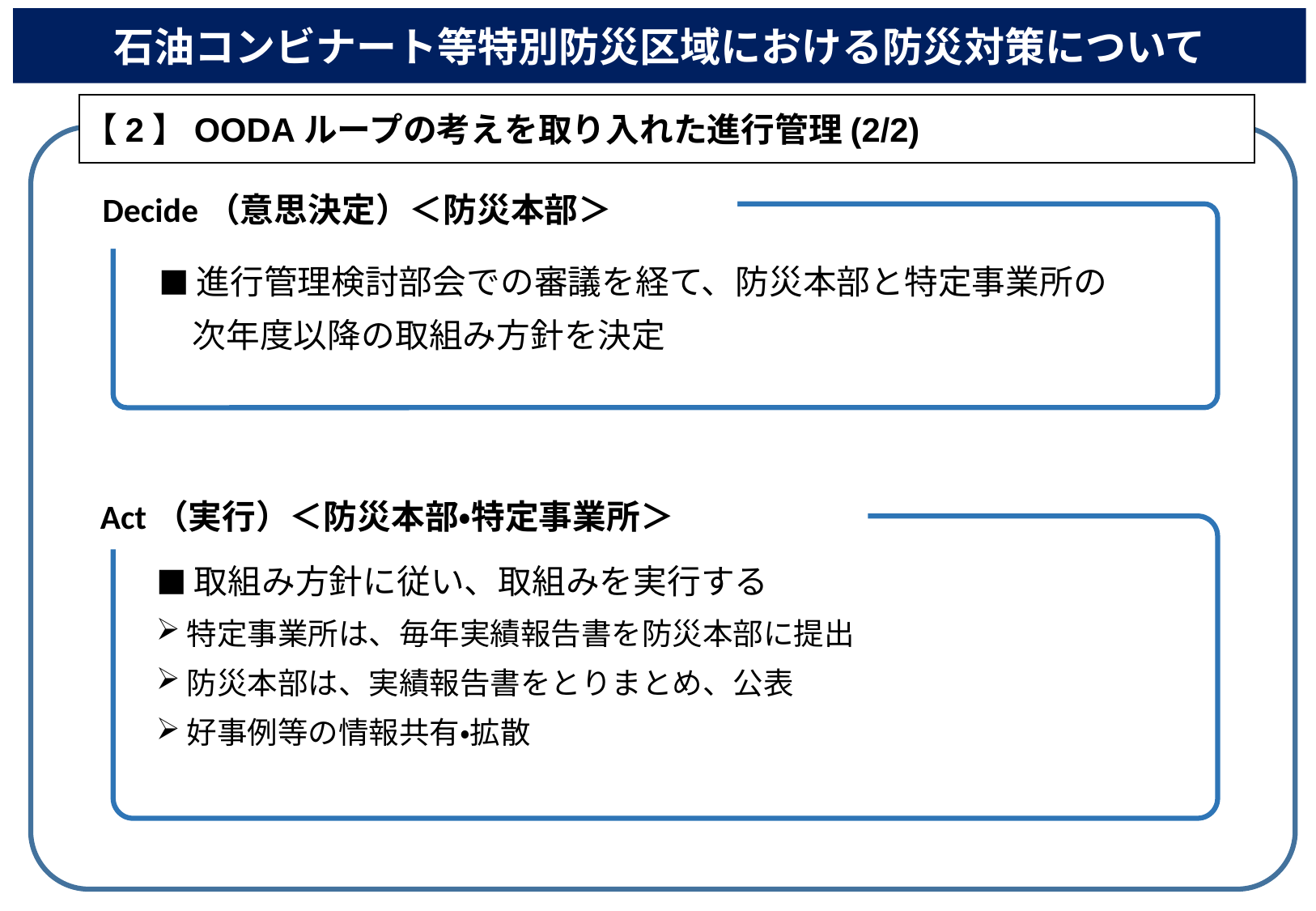

石油コンビナート等特別防災区域における防災対策について
【2】OODAループの考えを取り入れた進行管理(2/2)

# Decide（意思決定）＜防災本部＞

■進行管理検討部会での審議を経て、防災本部と特定事業所の
　次年度以降の取組み方針を決定

Act（実行）＜防災本部・特定事業所＞

■取組み方針に従い、取組みを実行する
特定事業所は、毎年実績報告書を防災本部に提出
防災本部は、実績報告書をとりまとめ、公表
好事例等の情報共有・拡散